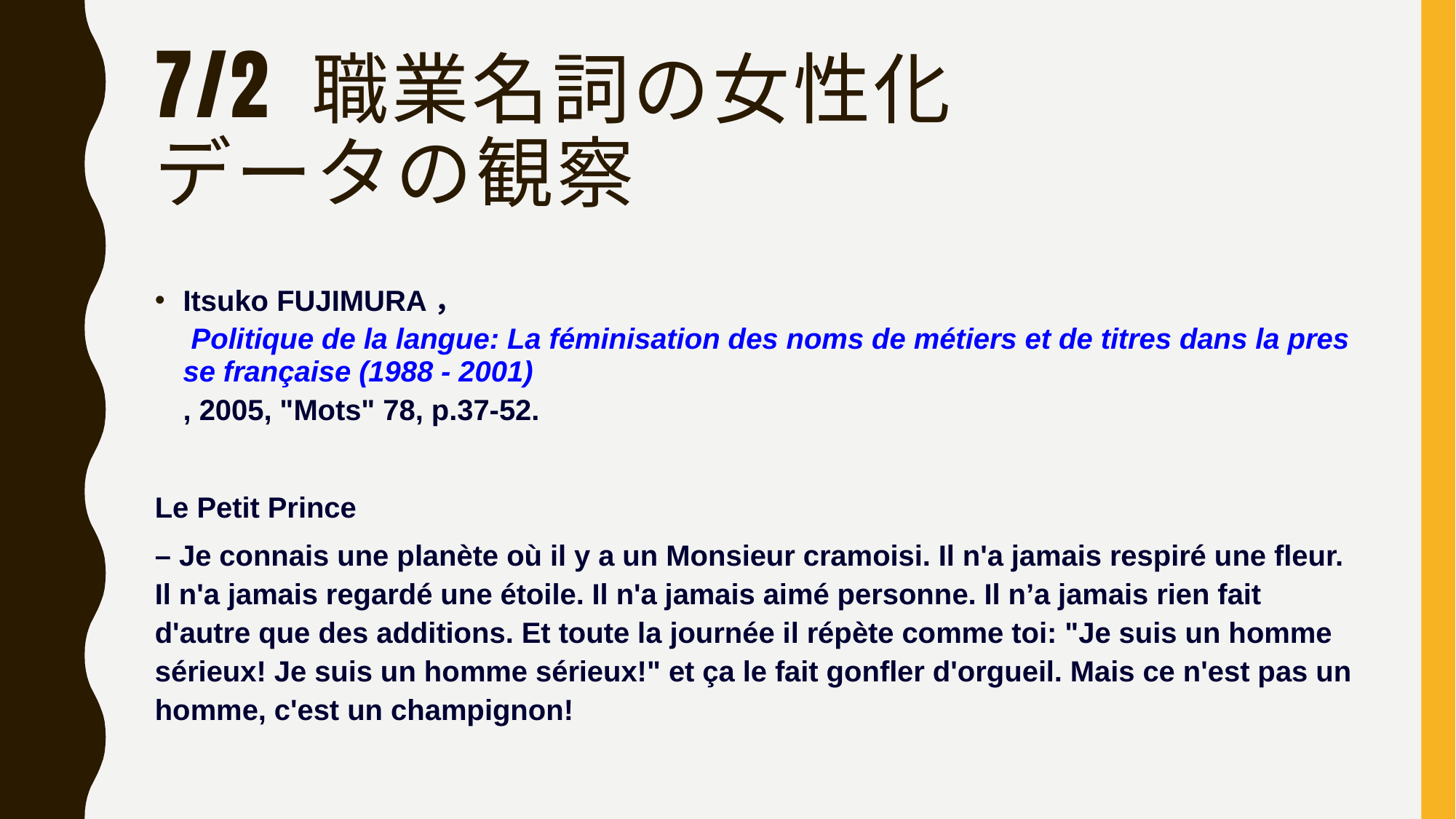

# 7/2 職業名詞の女性化 データの観察
Itsuko FUJIMURA， Politique de la langue: La féminisation des noms de métiers et de titres dans la presse française (1988 - 2001), 2005, "Mots" 78, p.37-52.

Le Petit Prince
– Je connais une planète où il y a un Monsieur cramoisi. Il n'a jamais respiré une fleur. Il n'a jamais regardé une étoile. Il n'a jamais aimé personne. Il n’a jamais rien fait d'autre que des additions. Et toute la journée il répète comme toi: "Je suis un homme sérieux! Je suis un homme sérieux!" et ça le fait gonfler d'orgueil. Mais ce n'est pas un homme, c'est un champignon!